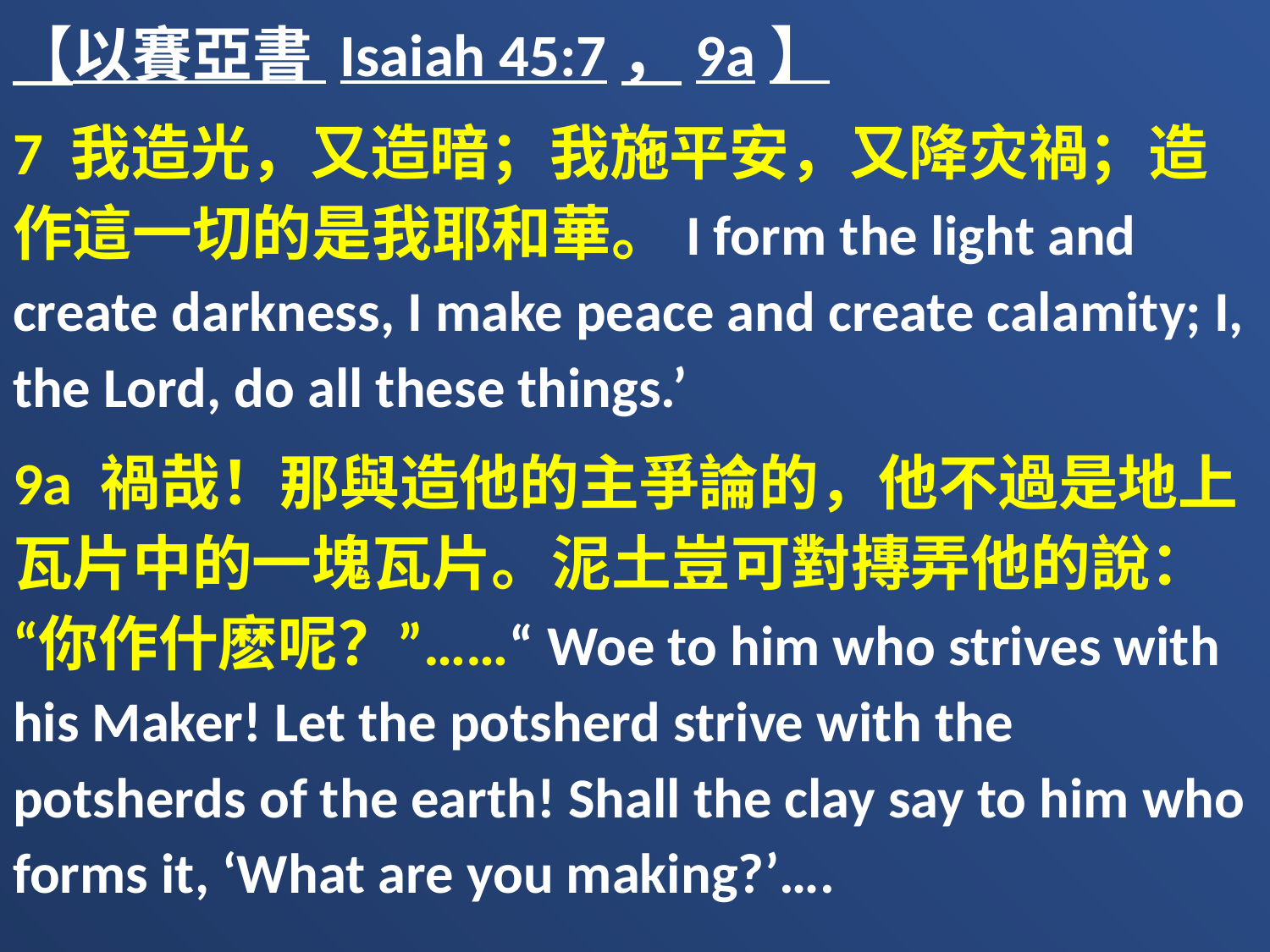

【以賽亞書 Isaiah 45:7，9a】
7 我造光，又造暗；我施平安，又降灾禍；造作這一切的是我耶和華。I form the light and create darkness, I make peace and create calamity; I, the Lord, do all these things.’
9a 禍哉！那與造他的主爭論的，他不過是地上瓦片中的一塊瓦片。泥土豈可對摶弄他的說：“你作什麽呢？”……“Woe to him who strives with his Maker! Let the potsherd strive with the potsherds of the earth! Shall the clay say to him who forms it, ‘What are you making?’….